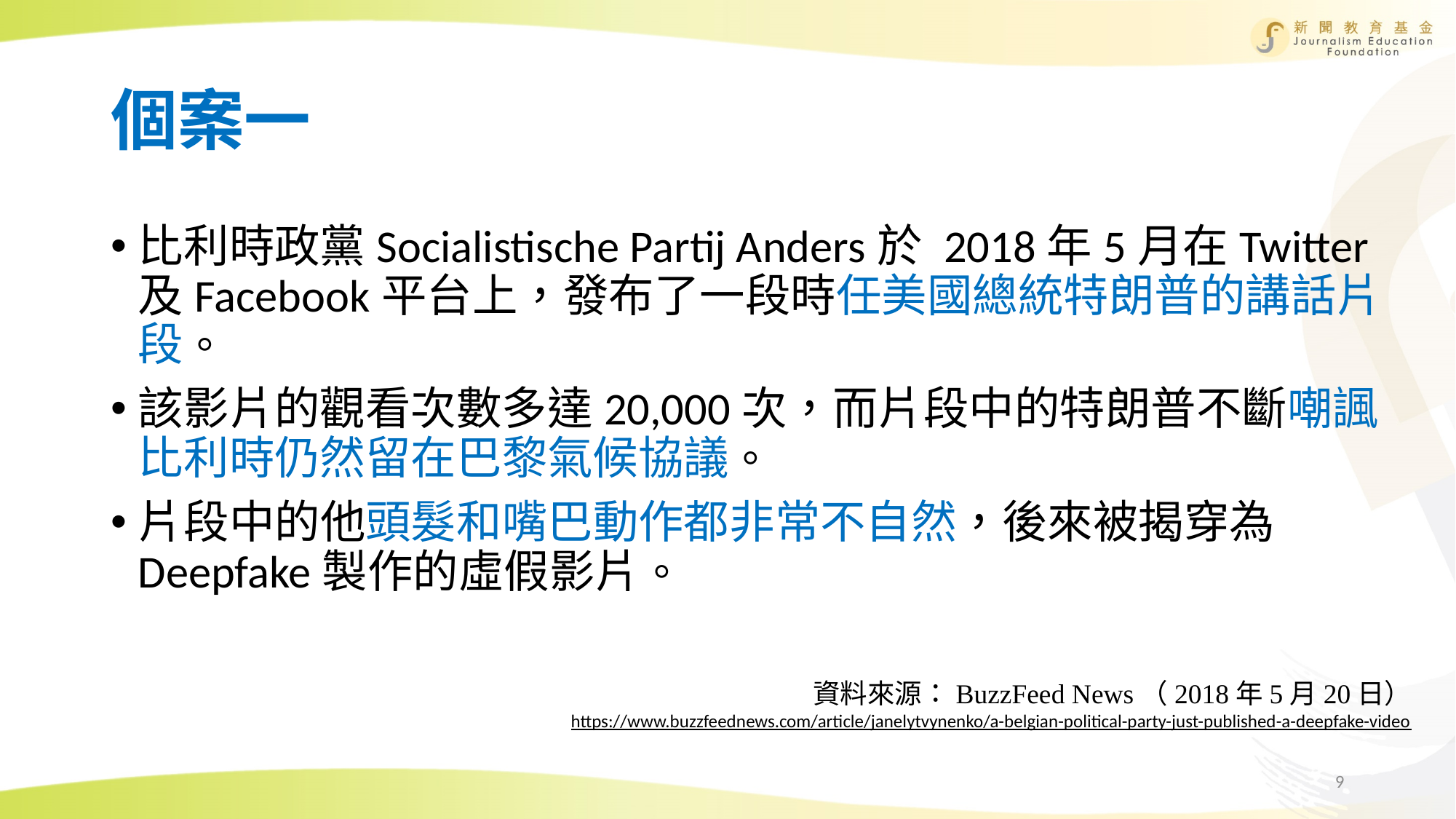

# 個案一
比利時政黨Socialistische Partij Anders於 2018年5月在Twitter及Facebook平台上，發布了一段時任美國總統特朗普的講話片段。
該影片的觀看次數多達20,000次，而片段中的特朗普不斷嘲諷比利時仍然留在巴黎氣候協議。
片段中的他頭髮和嘴巴動作都非常不自然，後來被揭穿為Deepfake製作的虛假影片。
資料來源：BuzzFeed News（2018年5月20日）
https://www.buzzfeednews.com/article/janelytvynenko/a-belgian-political-party-just-published-a-deepfake-video

9